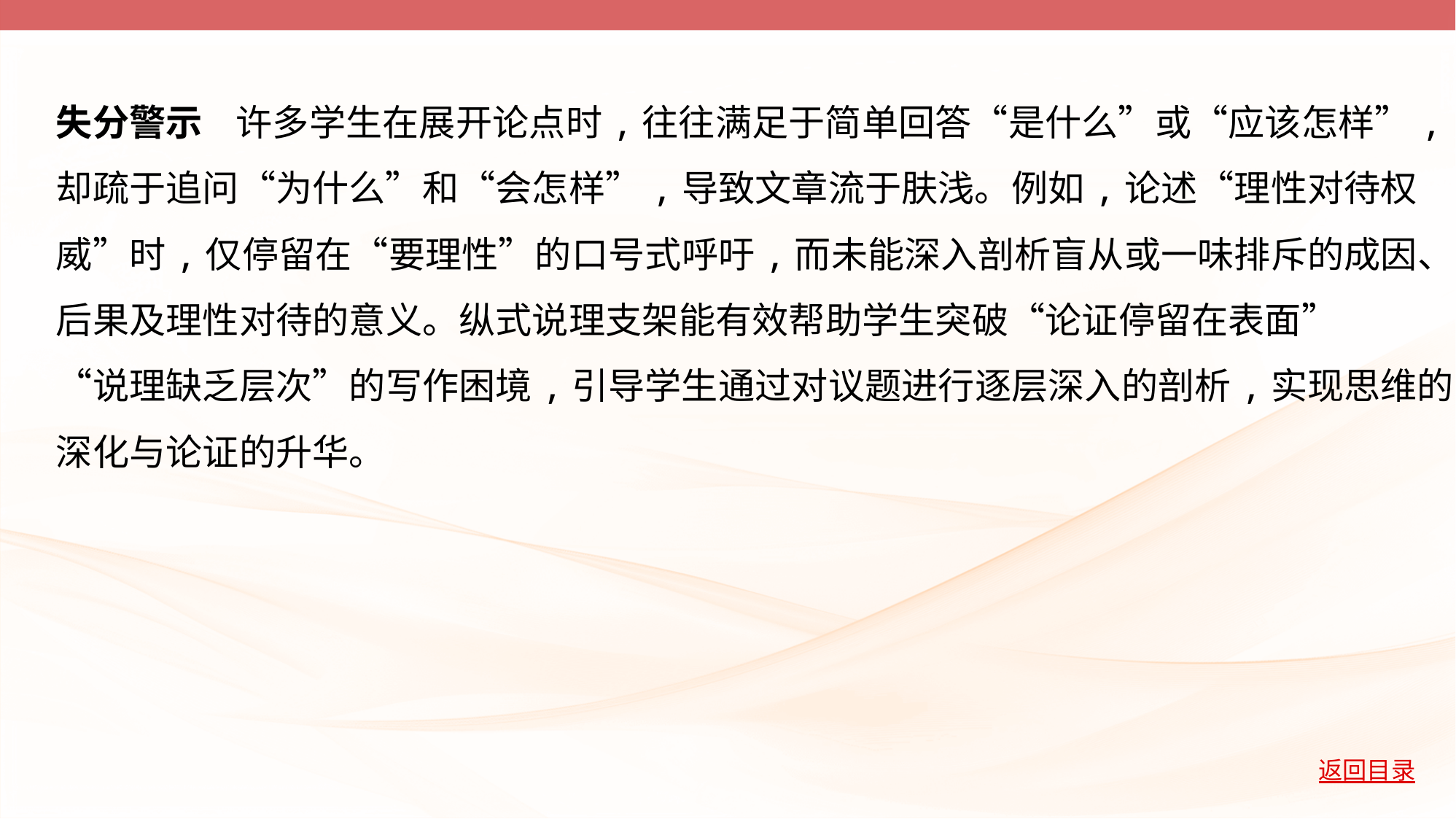

失分警示    许多学生在展开论点时,往往满足于简单回答“是什么”或“应该怎样”,
却疏于追问“为什么”和“会怎样”,导致文章流于肤浅。例如,论述“理性对待权
威”时,仅停留在“要理性”的口号式呼吁,而未能深入剖析盲从或一味排斥的成因、
后果及理性对待的意义。纵式说理支架能有效帮助学生突破“论证停留在表面”
“说理缺乏层次”的写作困境,引导学生通过对议题进行逐层深入的剖析,实现思维的
深化与论证的升华。